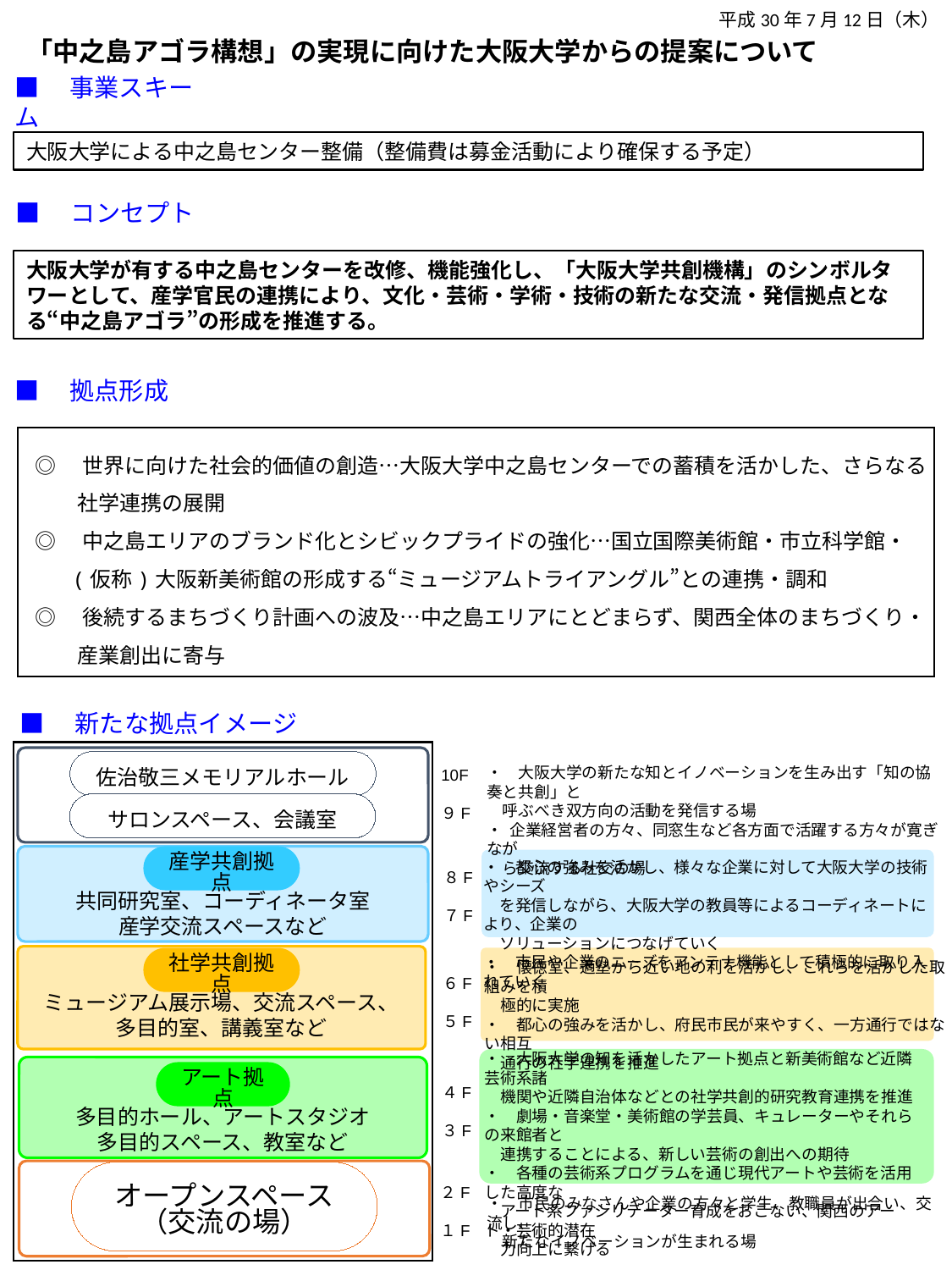

平成30年7月12日（木）
「中之島アゴラ構想」の実現に向けた大阪大学からの提案について
■　事業スキーム
大阪大学による中之島センター整備（整備費は募金活動により確保する予定）
■　コンセプト
大阪大学が有する中之島センターを改修、機能強化し、「大阪大学共創機構」のシンボルタワーとして、産学官民の連携により、文化・芸術・学術・技術の新たな交流・発信拠点となる“中之島アゴラ”の形成を推進する。
■　拠点形成

◎　世界に向けた社会的価値の創造…大阪大学中之島センターでの蓄積を活かした、さらなる
　　社学連携の展開
◎　中之島エリアのブランド化とシビックプライドの強化…国立国際美術館・市立科学館・(仮称)大阪新美術館の形成する“ミュージアムトライアングル”との連携・調和
◎　後続するまちづくり計画への波及…中之島エリアにとどまらず、関西全体のまちづくり・
　　産業創出に寄与
■　新たな拠点イメージ

佐治敬三メモリアルホール
・　大阪大学の新たな知とイノベーションを生み出す「知の協奏と共創」と
　呼ぶべき双方向の活動を発信する場
・  企業経営者の方々、同窓生など各方面で活躍する方々が寛ぎなが
　ら交流する社交の場

10F

９F
サロンスペース、会議室

共同研究室、コーディネータ室
産学交流スペースなど

産学共創拠点
・　都心の強みを活かし、様々な企業に対して大阪大学の技術やシーズ
　を発信しながら、大阪大学の教員等によるコーディネートにより、企業の
　ソリューションにつなげていく
・　市民や企業のニーズをアンテナ機能として積極的に取り入れていく
８F

７F

ミュージアム展示場、交流スペース、
多目的室、講義室など

社学共創拠点
・　懐徳堂、適塾から近い地の利を活かし、これらを活かした取組みを積
　極的に実施
・　都心の強みを活かし、府民市民が来やすく、一方通行ではない相互
　通行の社学連携を推進
６F

５F
・　大阪大学の知を活かしたアート拠点と新美術館など近隣芸術系諸
　機関や近隣自治体などとの社学共創的研究教育連携を推進
・　劇場・音楽堂・美術館の学芸員、キュレーターやそれらの来館者と
　連携することによる、新しい芸術の創出への期待
・　各種の芸術系プログラムを通じ現代アートや芸術を活用した高度な
　アート系ファシリテーター育成をおこない、関西のアート・芸術的潜在
　力向上に繋げる

多目的ホール、アートスタジオ
多目的スペース、教室など
アート拠点
４F

３F

オープンスペース
（交流の場）
２F

１F
・　市民のみなさんや企業の方々と学生、教職員が出合い、交流し、
　新たなイノベーションが生まれる場